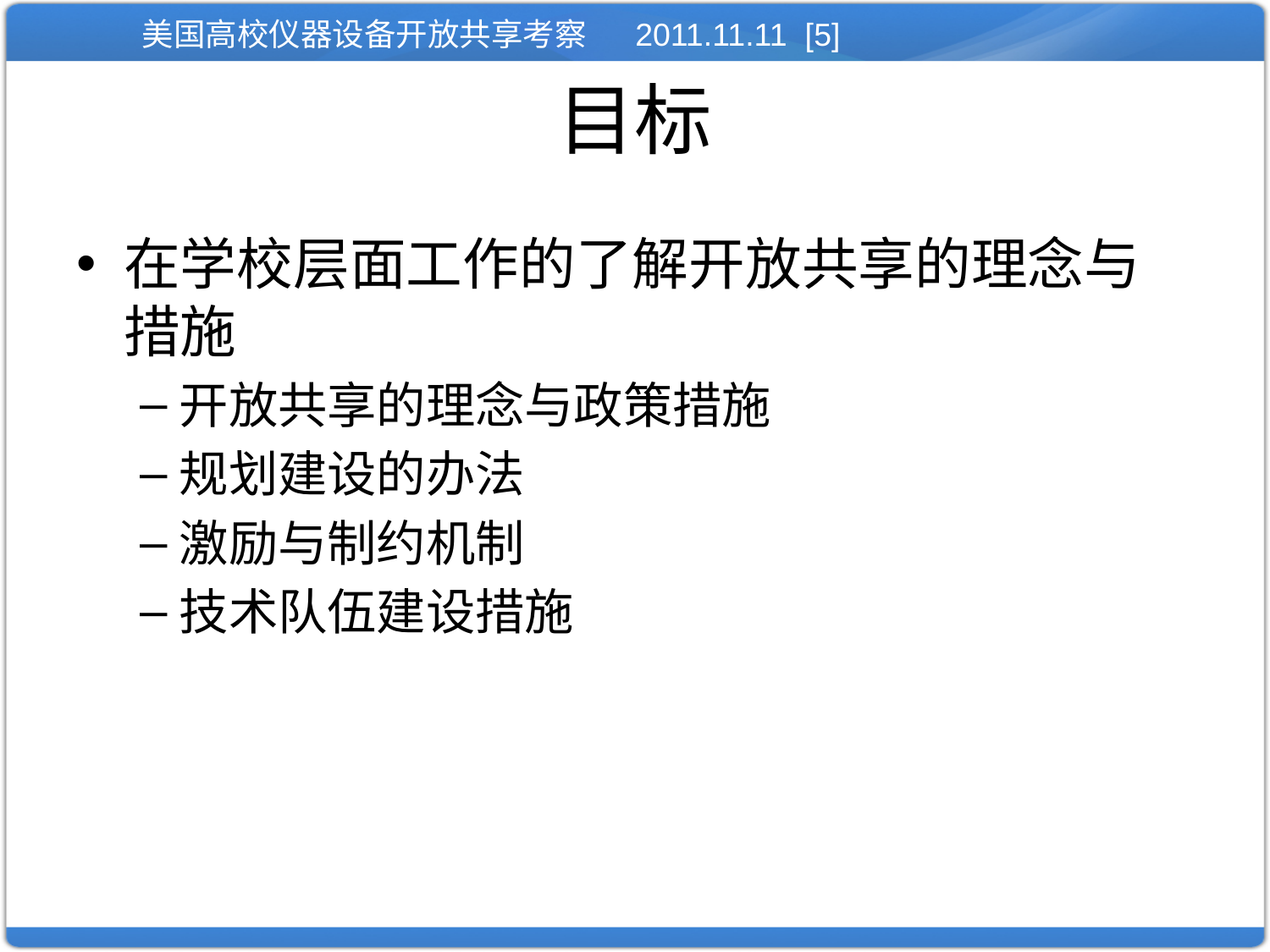

# 目标
在学校层面工作的了解开放共享的理念与措施
开放共享的理念与政策措施
规划建设的办法
激励与制约机制
技术队伍建设措施